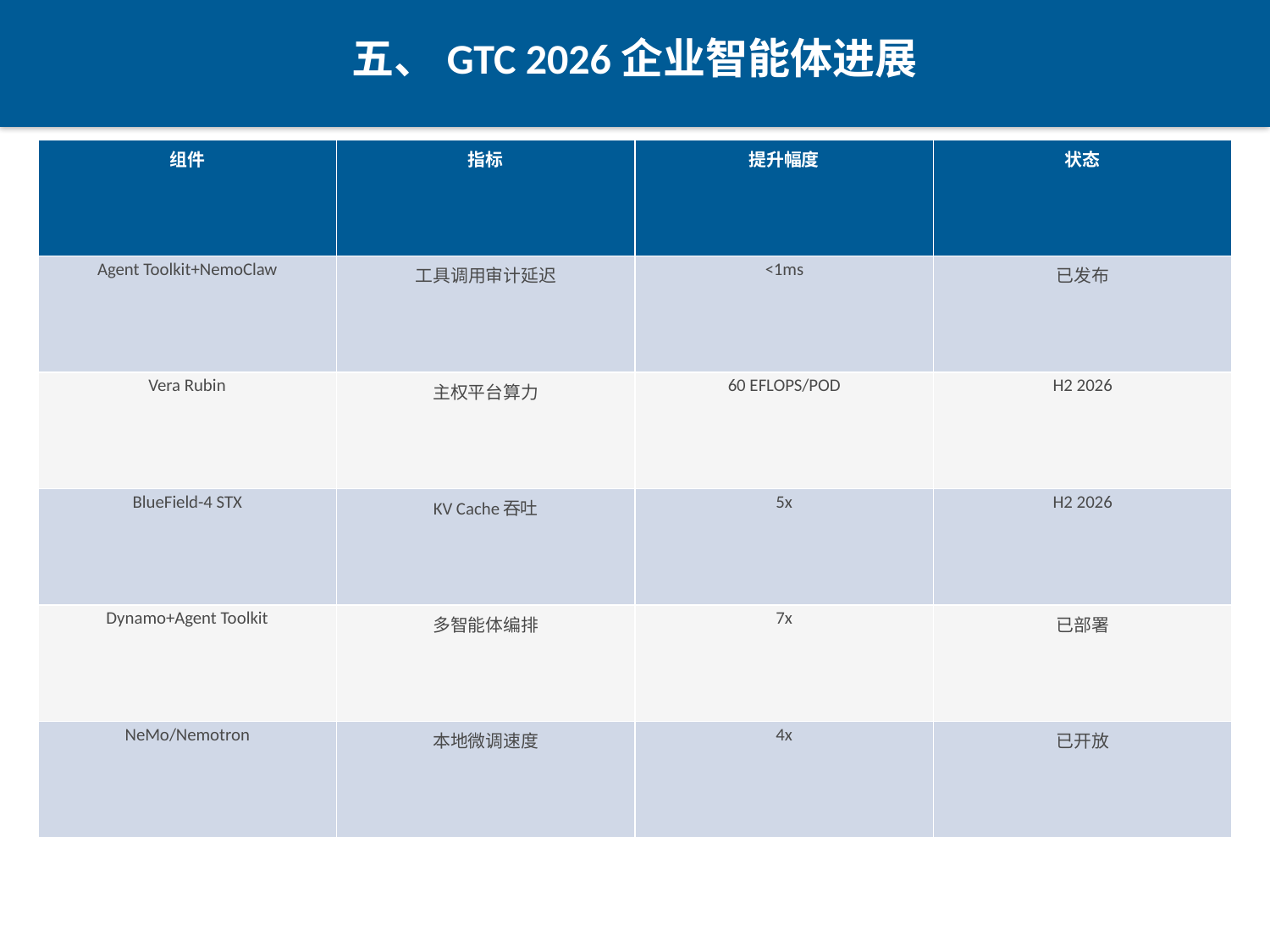

五、GTC 2026企业智能体进展
| 组件 | 指标 | 提升幅度 | 状态 |
| --- | --- | --- | --- |
| Agent Toolkit+NemoClaw | 工具调用审计延迟 | <1ms | 已发布 |
| Vera Rubin | 主权平台算力 | 60 EFLOPS/POD | H2 2026 |
| BlueField-4 STX | KV Cache吞吐 | 5x | H2 2026 |
| Dynamo+Agent Toolkit | 多智能体编排 | 7x | 已部署 |
| NeMo/Nemotron | 本地微调速度 | 4x | 已开放 |